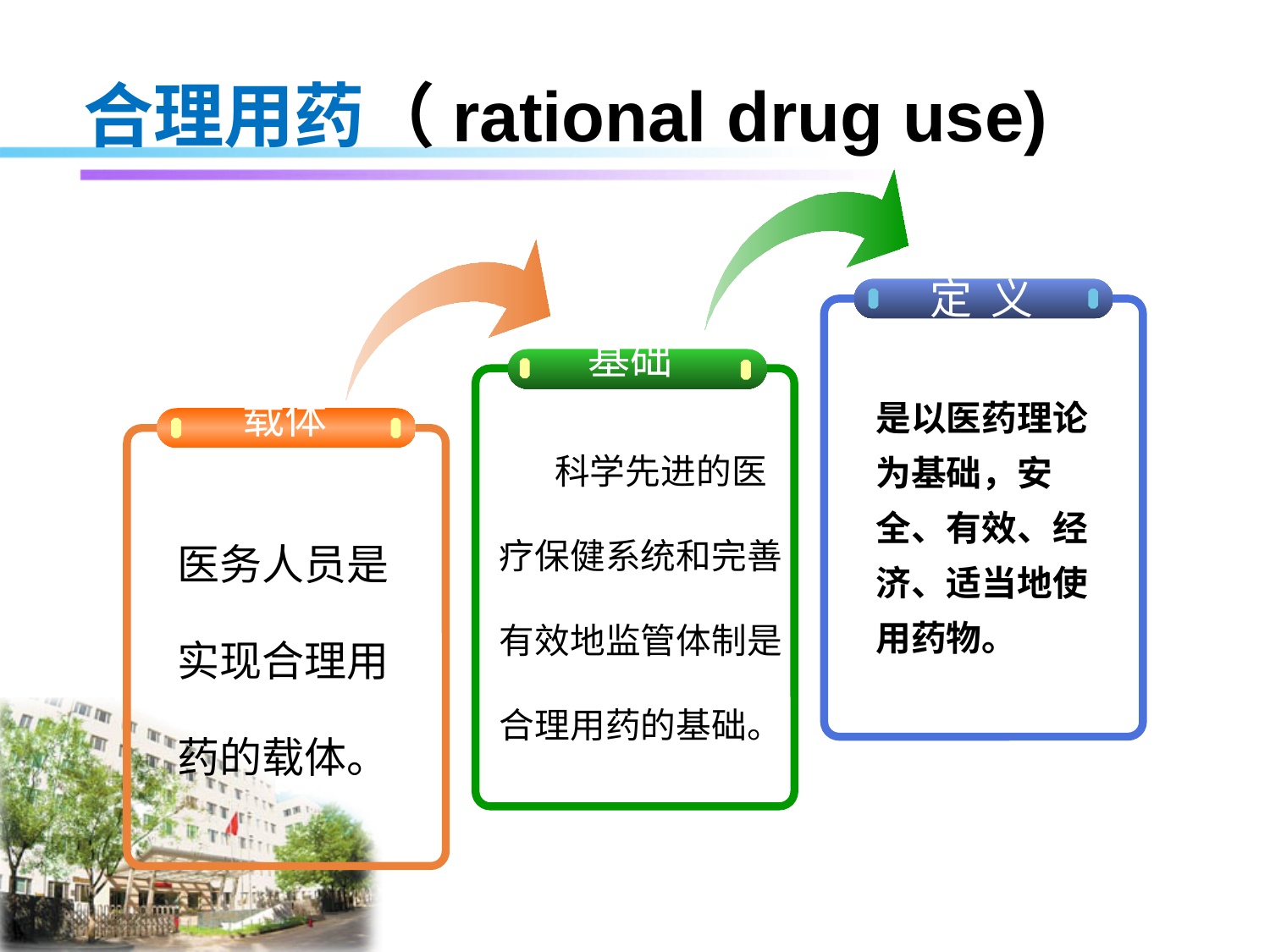

合理用药（rational drug use)

定  义

基础

是以医药理论为基础，安全、有效、经济、适当地使用药物。

载体

      科学先进的医疗保健系统和完善有效地监管体制是合理用药的基础。
医务人员是实现合理用药的载体。